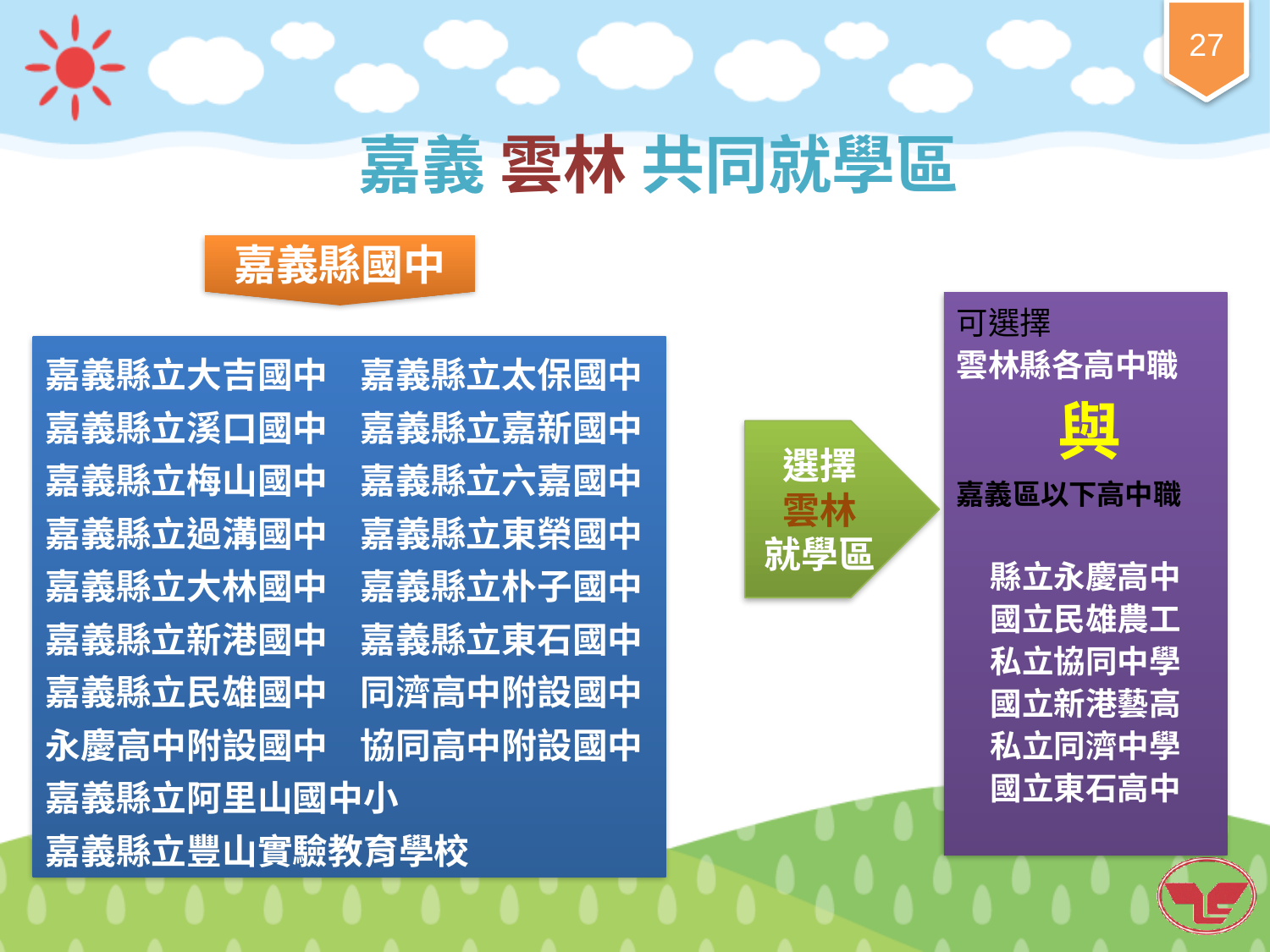

嘉義 雲林 共同就學區
嘉義縣國中
可選擇
雲林縣各高中職

             與
嘉義區以下高中職

縣立永慶高中
國立民雄農工
私立協同中學
國立新港藝高
私立同濟中學
國立東石高中

嘉義縣立大吉國中    嘉義縣立太保國中
嘉義縣立溪口國中    嘉義縣立嘉新國中
嘉義縣立梅山國中    嘉義縣立六嘉國中
嘉義縣立過溝國中    嘉義縣立東榮國中
嘉義縣立大林國中    嘉義縣立朴子國中
嘉義縣立新港國中    嘉義縣立東石國中
嘉義縣立民雄國中    同濟高中附設國中
永慶高中附設國中    協同高中附設國中
嘉義縣立阿里山國中小
嘉義縣立豐山實驗教育學校
選擇
雲林
就學區